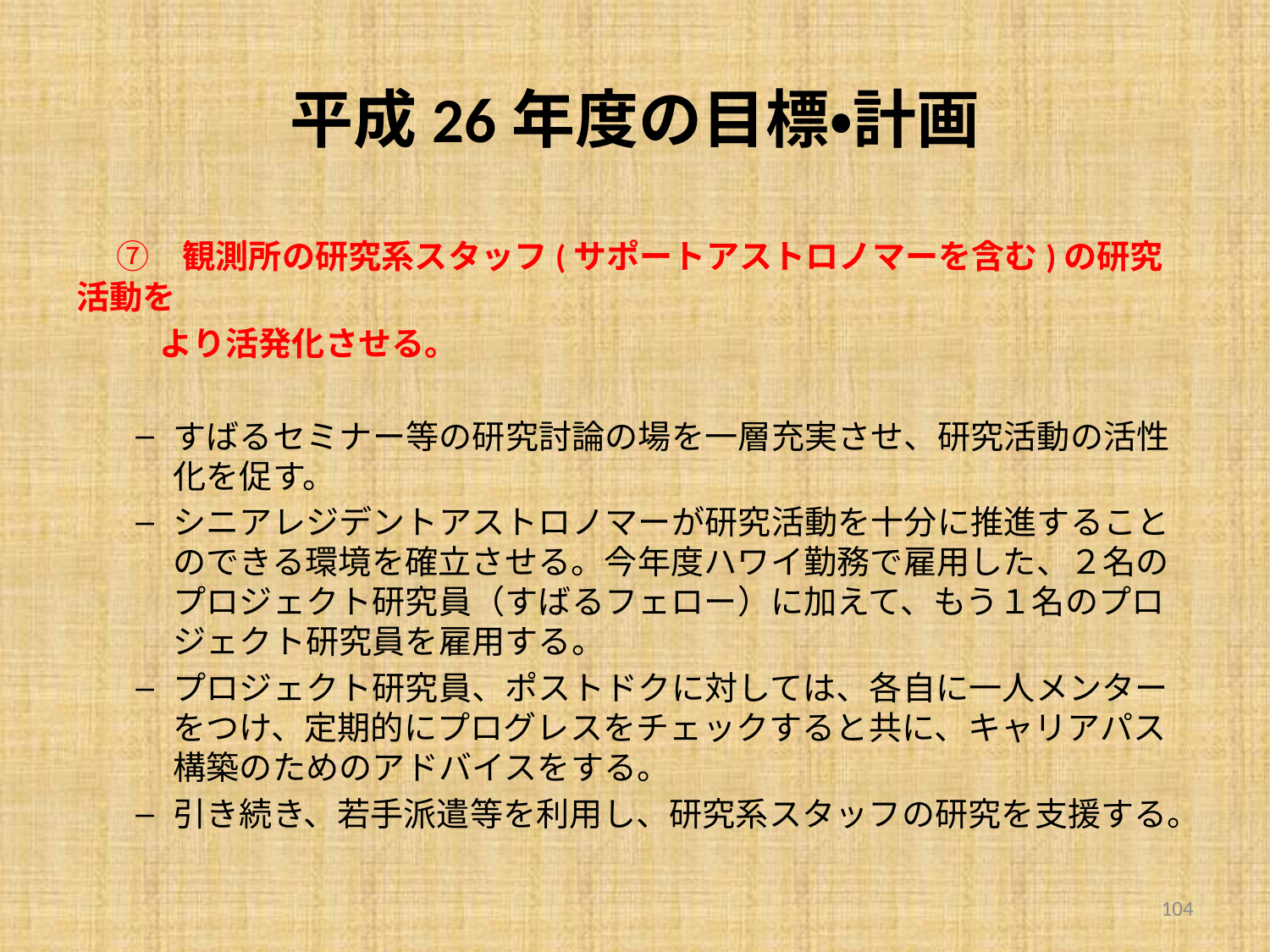

# 平成26年度の目標•計画
　⑦　観測所の研究系スタッフ(サポートアストロノマーを含む)の研究活動を
          より活発化させる。

すばるセミナー等の研究討論の場を一層充実させ、研究活動の活性化を促す。
シニアレジデントアストロノマーが研究活動を十分に推進することのできる環境を確立させる。今年度ハワイ勤務で雇用した、２名のプロジェクト研究員（すばるフェロー）に加えて、もう１名のプロジェクト研究員を雇用する。
プロジェクト研究員、ポストドクに対しては、各自に一人メンターをつけ、定期的にプログレスをチェックすると共に、キャリアパス構築のためのアドバイスをする。
引き続き、若手派遣等を利用し、研究系スタッフの研究を支援する。
104